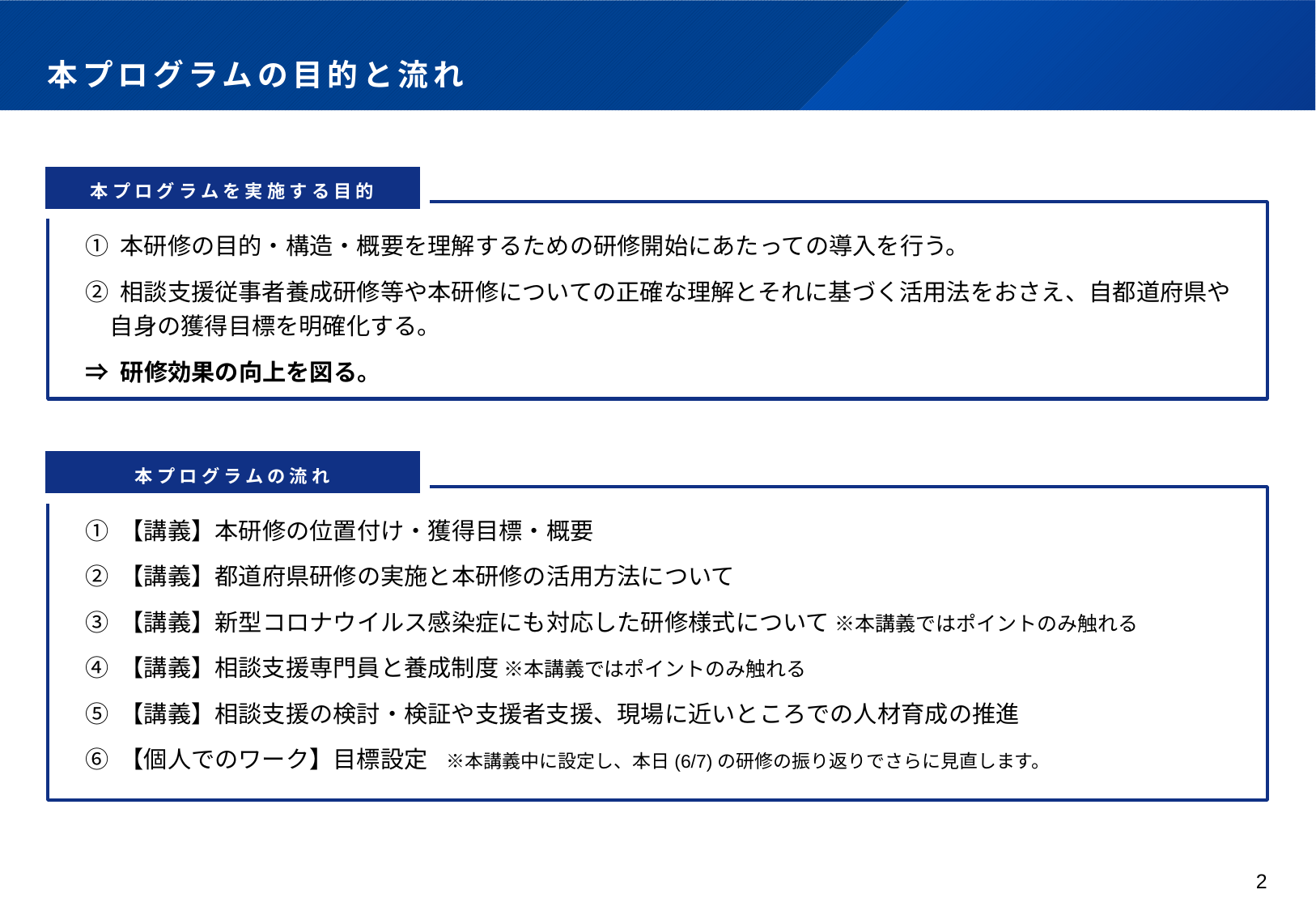

# 本プログラムの目的と流れ
本プログラムを実施する目的
① 本研修の目的・構造・概要を理解するための研修開始にあたっての導入を行う。
② 相談支援従事者養成研修等や本研修についての正確な理解とそれに基づく活用法をおさえ、自都道府県や自身の獲得目標を明確化する。
⇒ 研修効果の向上を図る。
本プログラムの流れ
① 【講義】本研修の位置付け・獲得目標・概要
② 【講義】都道府県研修の実施と本研修の活用方法について
③ 【講義】新型コロナウイルス感染症にも対応した研修様式について ※本講義ではポイントのみ触れる
④ 【講義】相談支援専門員と養成制度 ※本講義ではポイントのみ触れる
⑤ 【講義】相談支援の検討・検証や支援者支援、現場に近いところでの人材育成の推進
⑥ 【個人でのワーク】目標設定　※本講義中に設定し、本日(6/7)の研修の振り返りでさらに見直します。

2